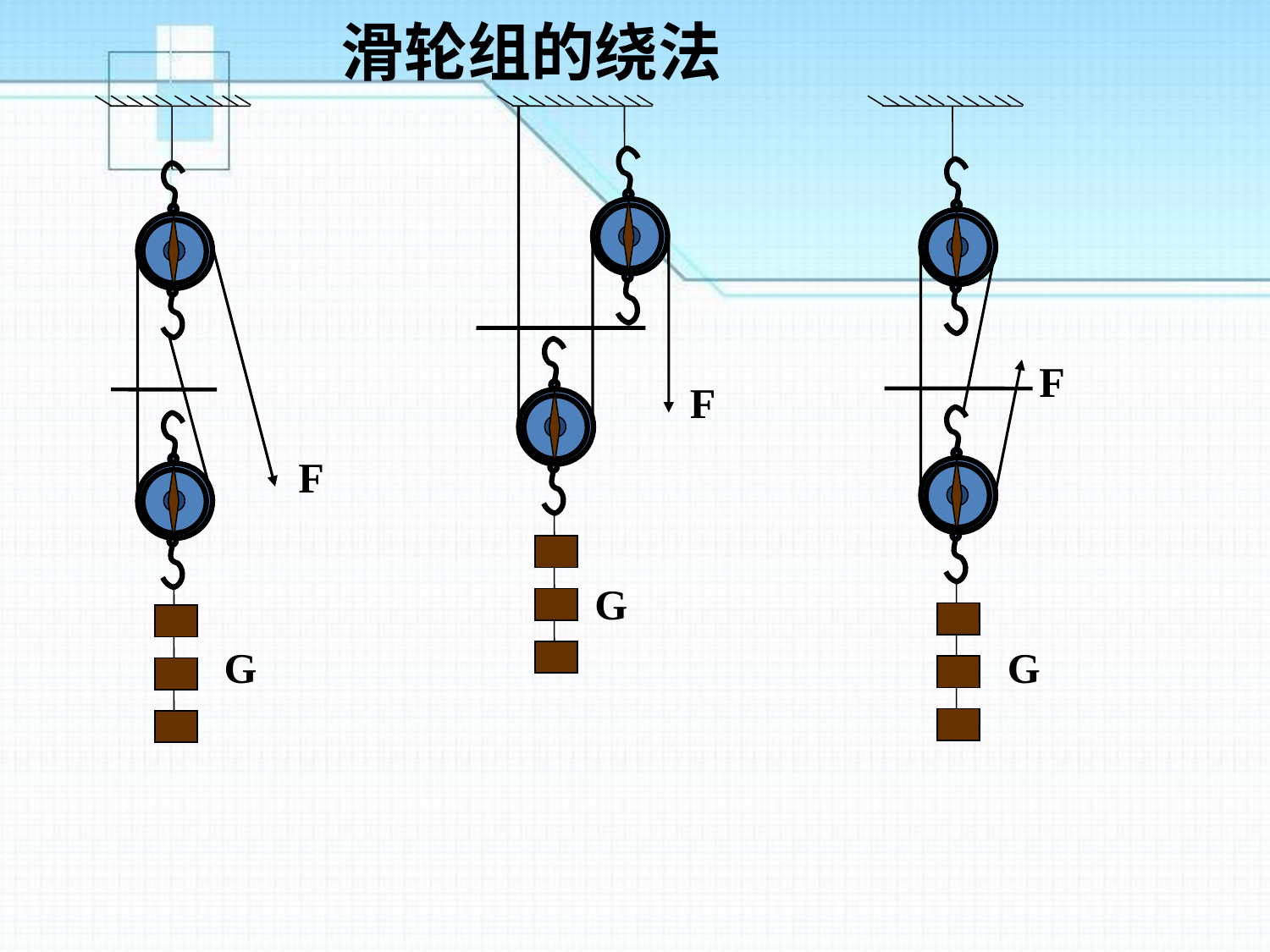

滑轮组的绕法

G

G

G

F

F

F